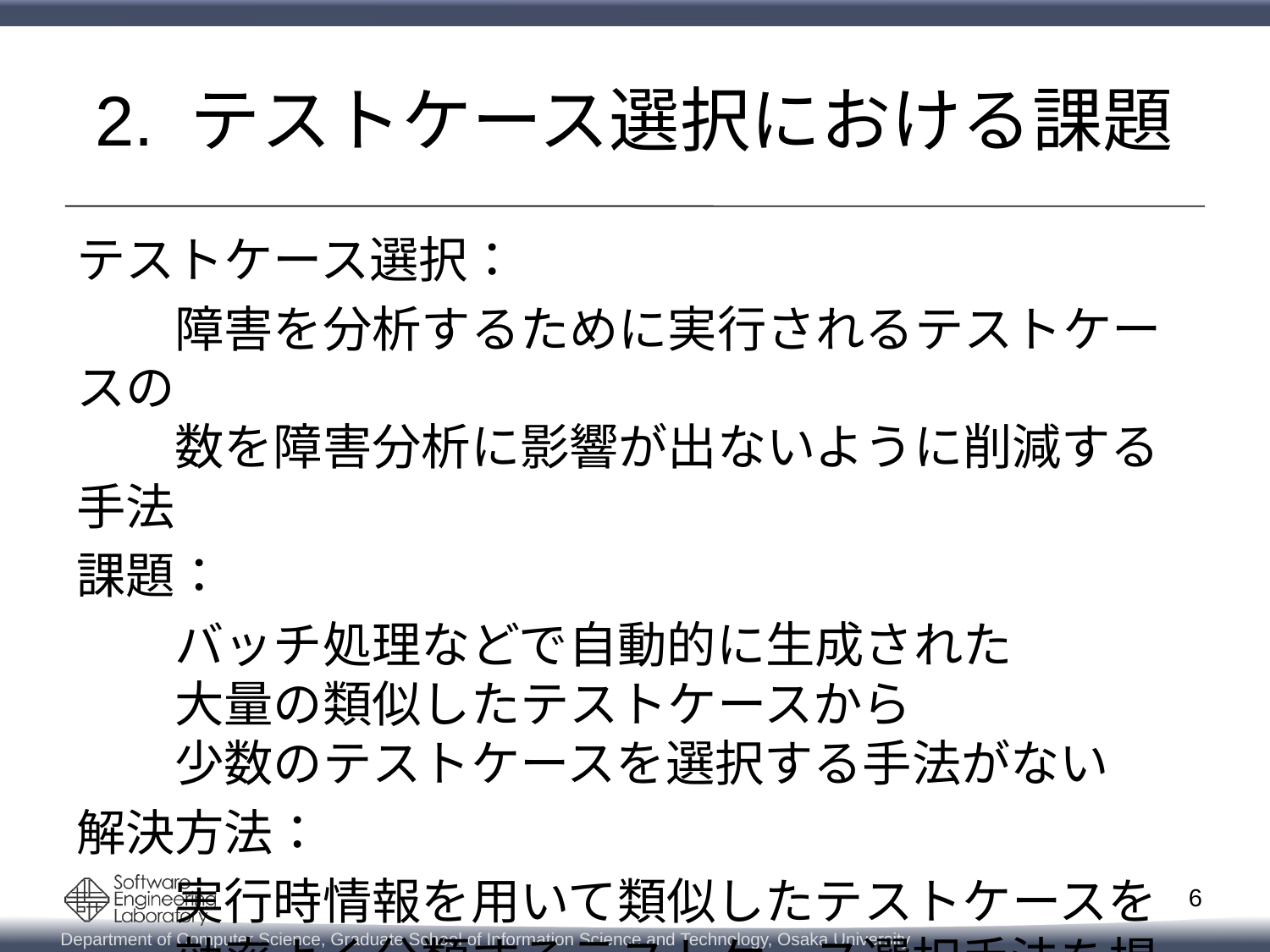

# 2. テストケース選択における課題
テストケース選択：
　　障害を分析するために実行されるテストケースの
　　数を障害分析に影響が出ないように削減する手法
課題：
　　バッチ処理などで自動的に生成された
　　大量の類似したテストケースから
　　少数のテストケースを選択する手法がない
解決方法：
　　実行時情報を用いて類似したテストケースを
　　効率よく分類するテストケース選択手法を提案
6